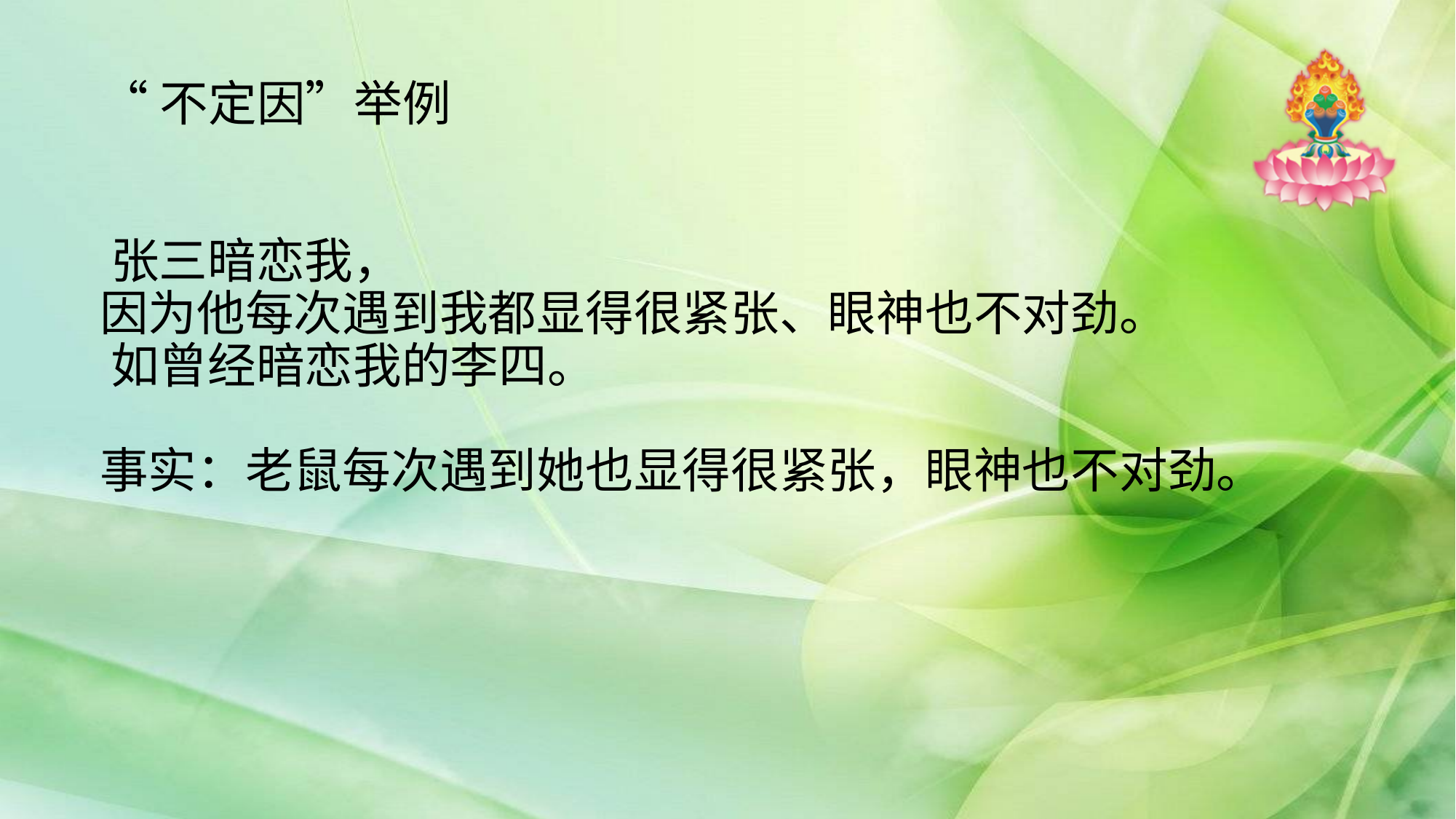

# “不定因”举例 张三暗恋我， 因为他每次遇到我都显得很紧张、眼神也不对劲。 如曾经暗恋我的李四。 事实：老鼠每次遇到她也显得很紧张，眼神也不对劲。